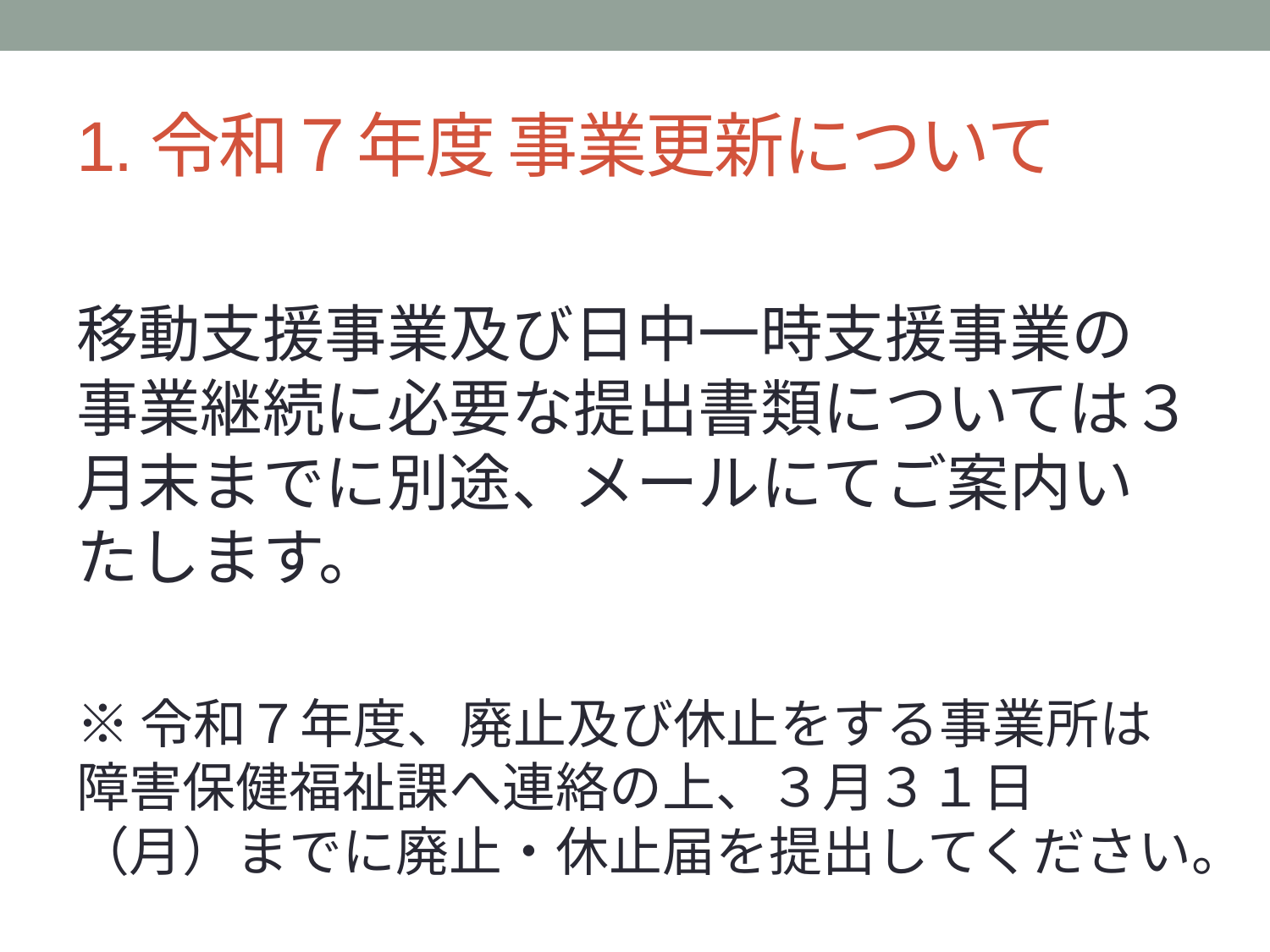

# 1.令和７年度 事業更新について

移動支援事業及び日中一時支援事業の事業継続に必要な提出書類については３月末までに別途、メールにてご案内いたします。

※令和７年度、廃止及び休止をする事業所は障害保健福祉課へ連絡の上、３月３１日（月）までに廃止・休止届を提出してください。